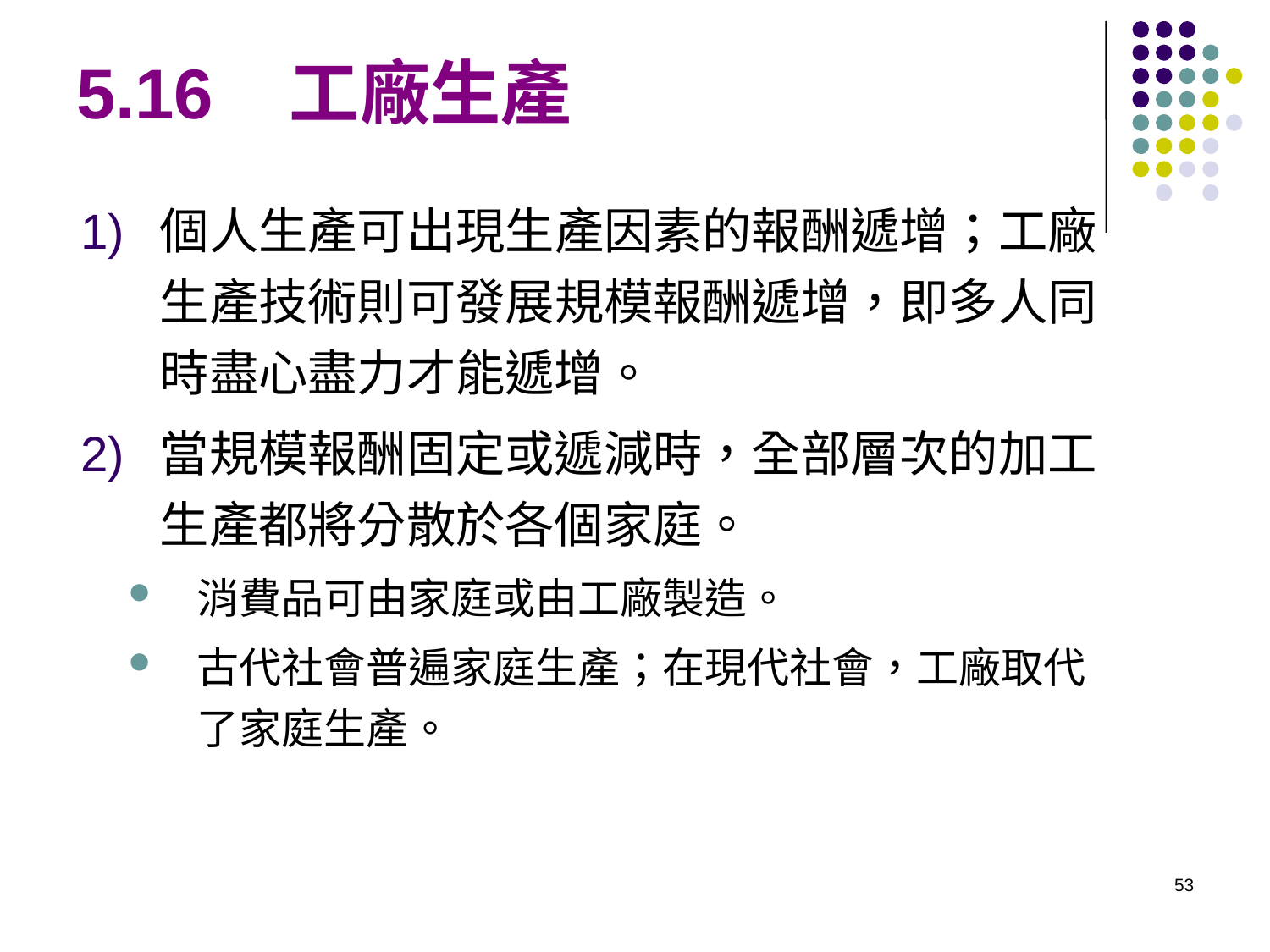

# 5.16   工廠生產
個人生產可出現生產因素的報酬遞增；工廠生產技術則可發展規模報酬遞增，即多人同時盡心盡力才能遞增。
當規模報酬固定或遞減時，全部層次的加工生產都將分散於各個家庭。
消費品可由家庭或由工廠製造。
古代社會普遍家庭生產；在現代社會，工廠取代了家庭生產。
53